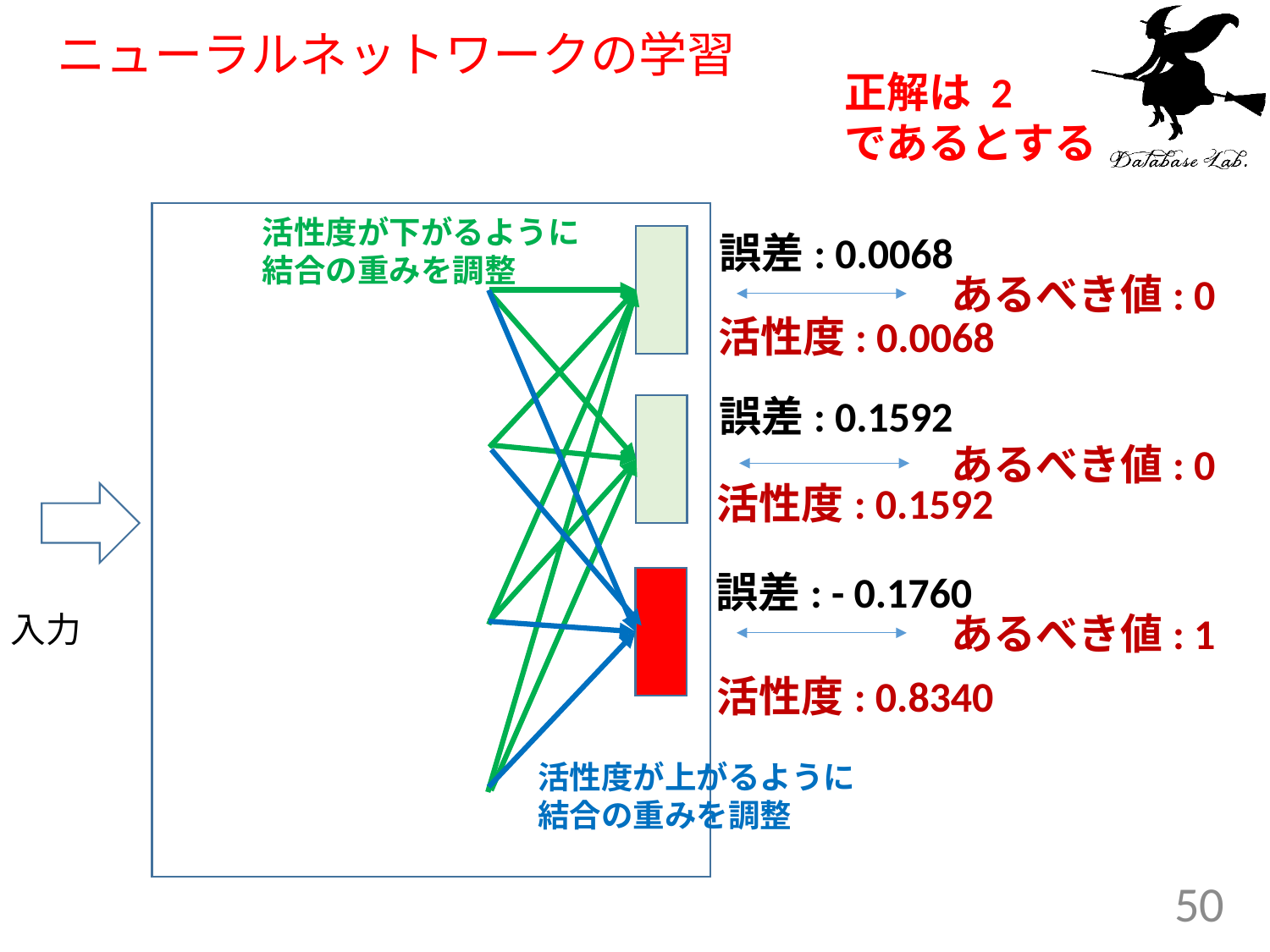

# ニューラルネットワークの学習
正解は 2
であるとする

活性度が下がるように
結合の重みを調整
誤差: 0.0068

あるべき値: 0
活性度: 0.0068
誤差: 0.1592

あるべき値: 0

活性度: 0.1592

誤差: - 0.1760

あるべき値: 1
入力
入力
活性度: 0.8340
活性度が上がるように
結合の重みを調整
50